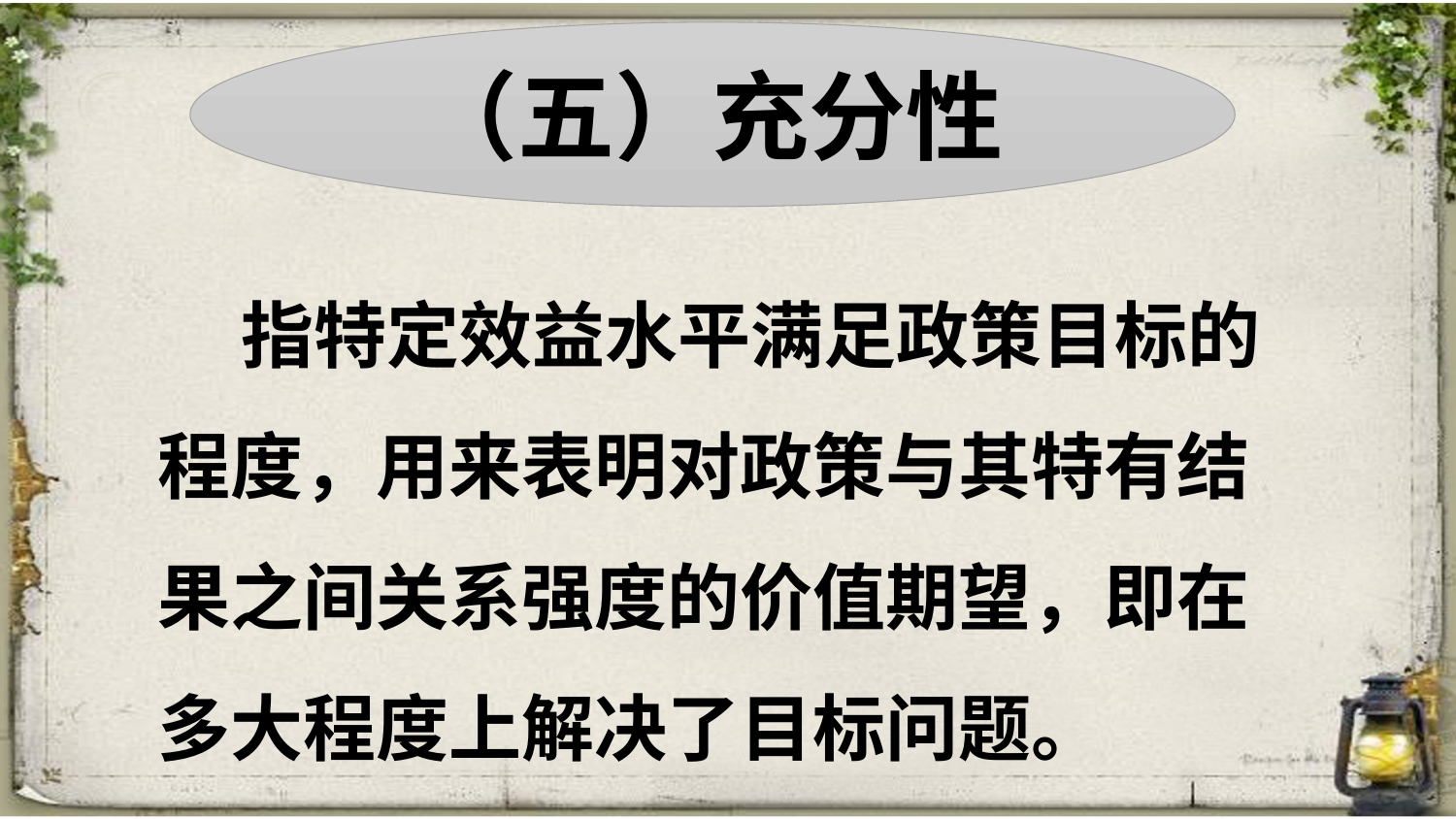

（五）充分性
    指特定效益水平满足政策目标的程度，用来表明对政策与其特有结果之间关系强度的价值期望，即在多大程度上解决了目标问题。